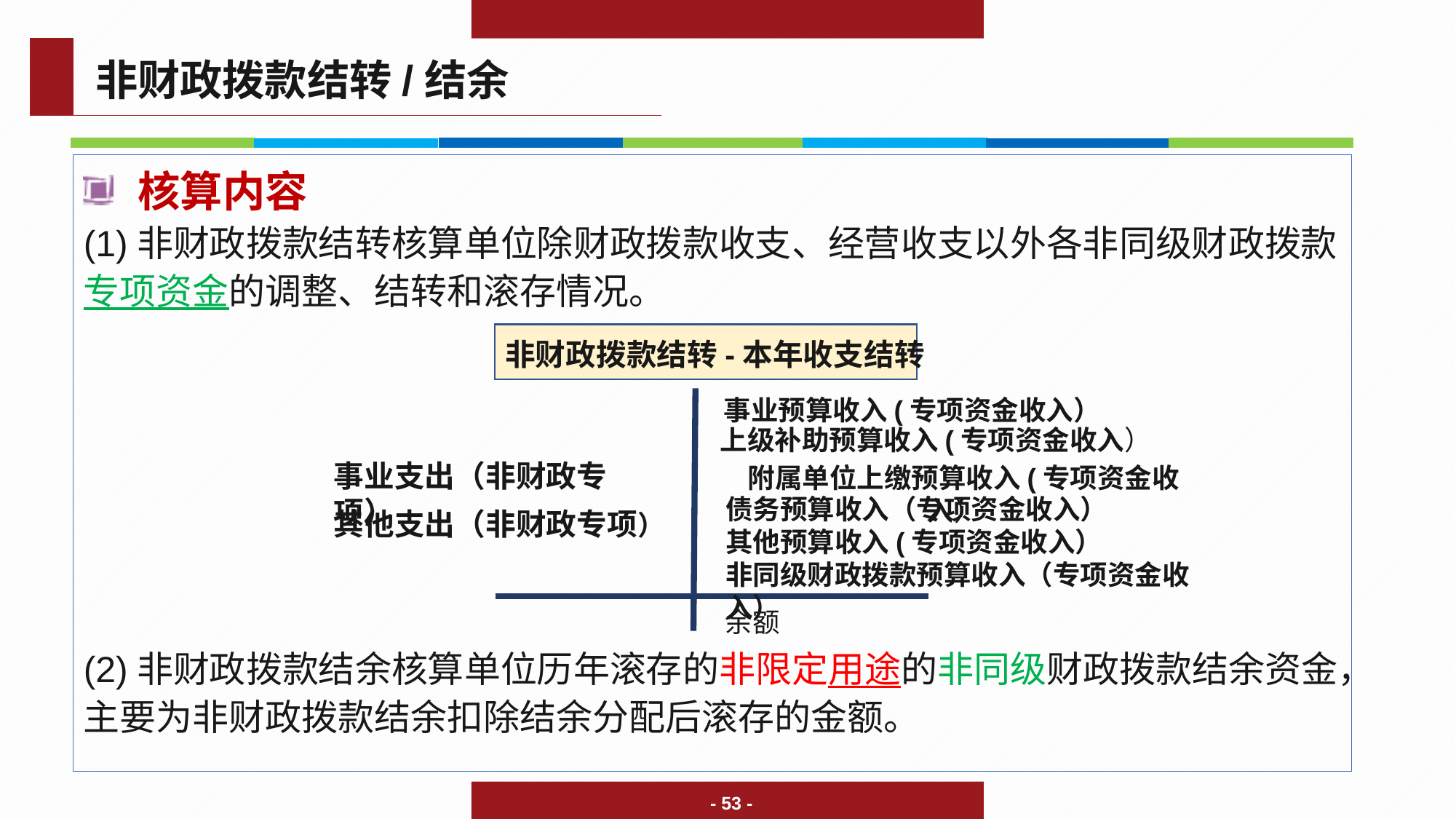

非财政拨款结转/结余

核算内容
(1)非财政拨款结转核算单位除财政拨款收支、经营收支以外各非同级财政拨款专项资金的调整、结转和滚存情况。

(2)非财政拨款结余核算单位历年滚存的非限定用途的非同级财政拨款结余资金，主要为非财政拨款结余扣除结余分配后滚存的金额。

非财政拨款结转-本年收支结转
事业预算收入(专项资金收入）
上级补助预算收入(专项资金收入）
事业支出（非财政专项）
  附属单位上缴预算收入(专项资金收入）
债务预算收入（专项资金收入）
其他预算收入(专项资金收入）
非同级财政拨款预算收入（专项资金收入）
其他支出（非财政专项）
余额

- 53 -